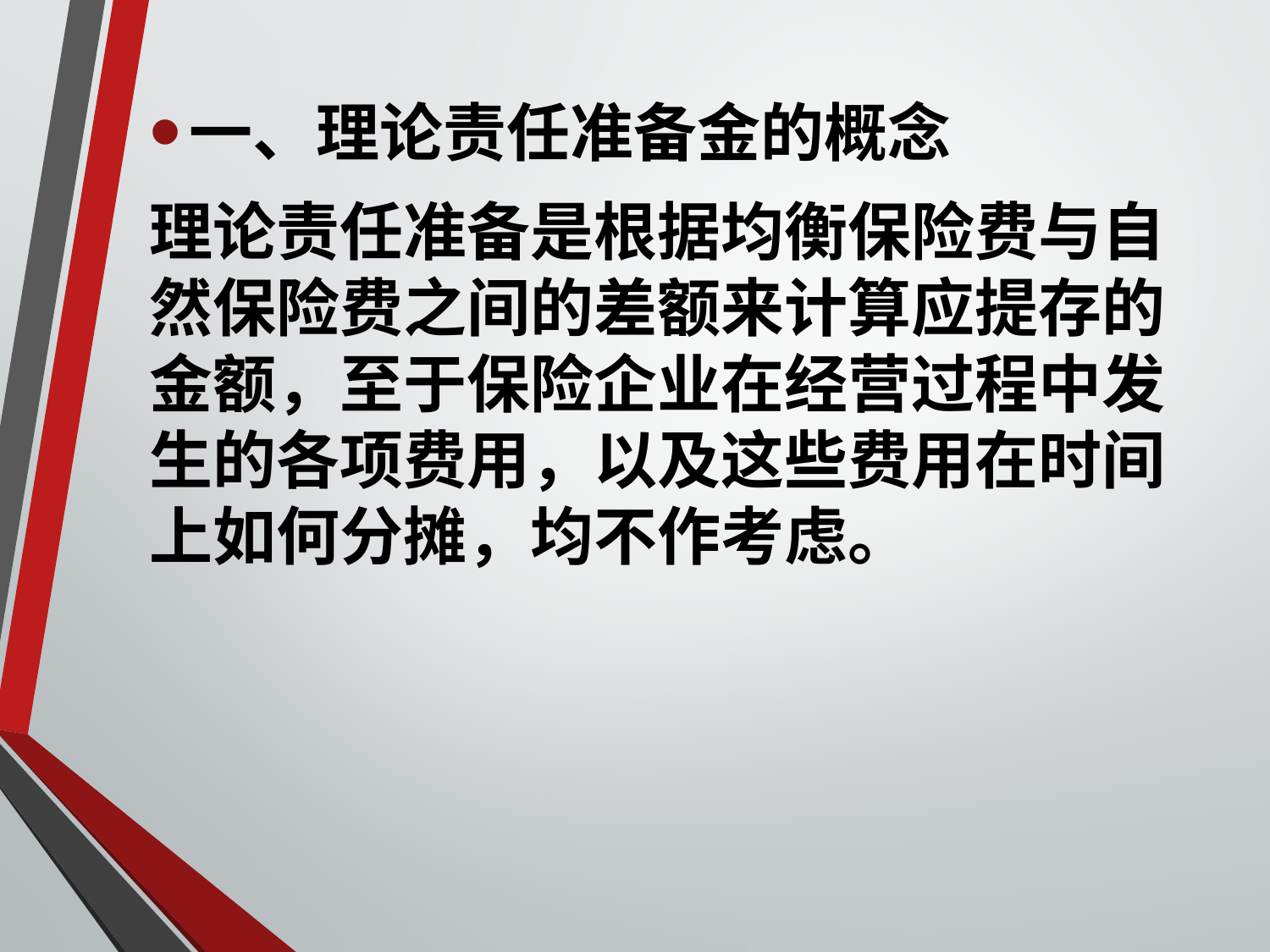

一、理论责任准备金的概念
理论责任准备是根据均衡保险费与自然保险费之间的差额来计算应提存的金额，至于保险企业在经营过程中发生的各项费用，以及这些费用在时间上如何分摊，均不作考虑。